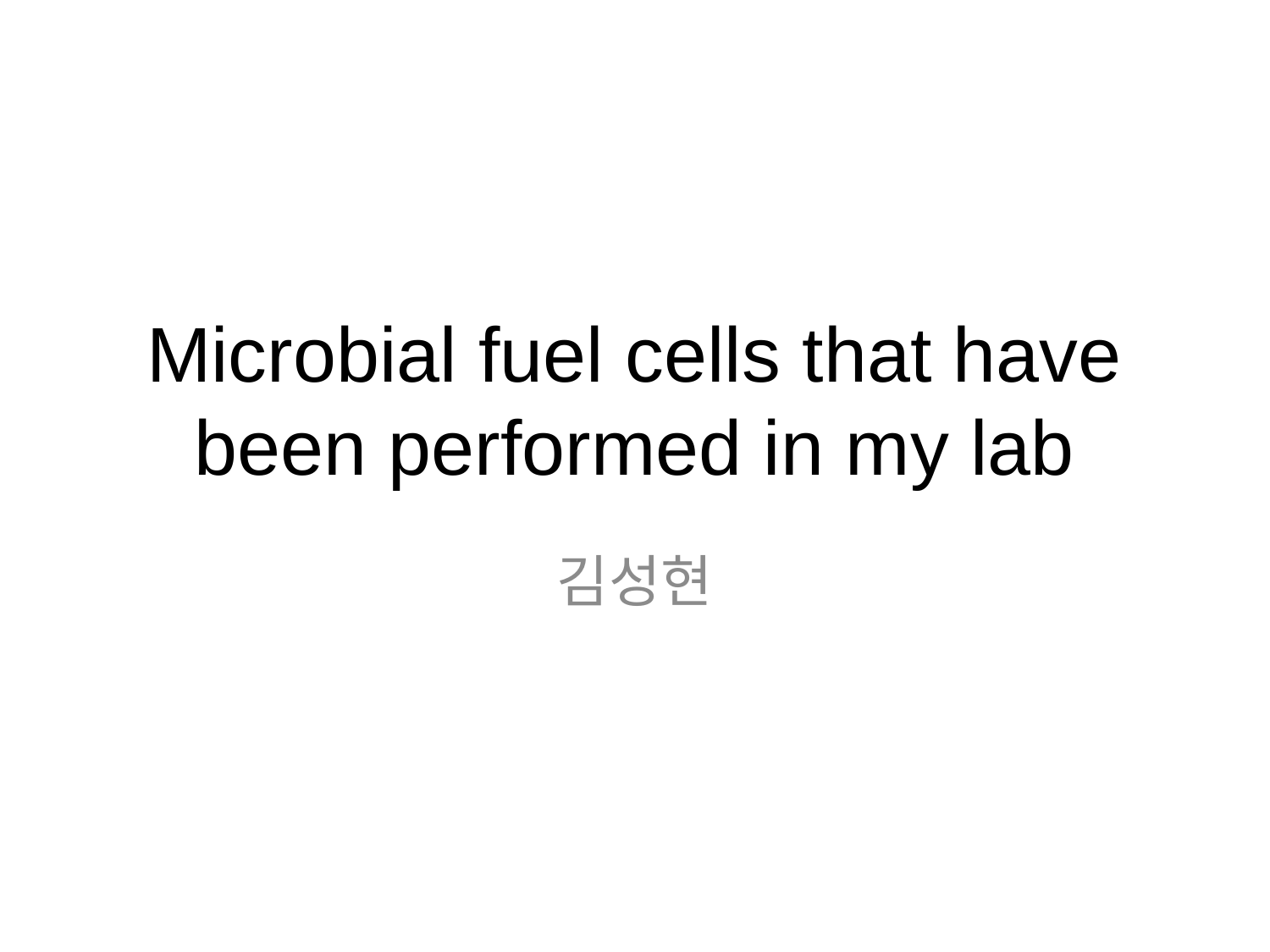

# Microbial fuel cells that have been performed in my lab
김성현